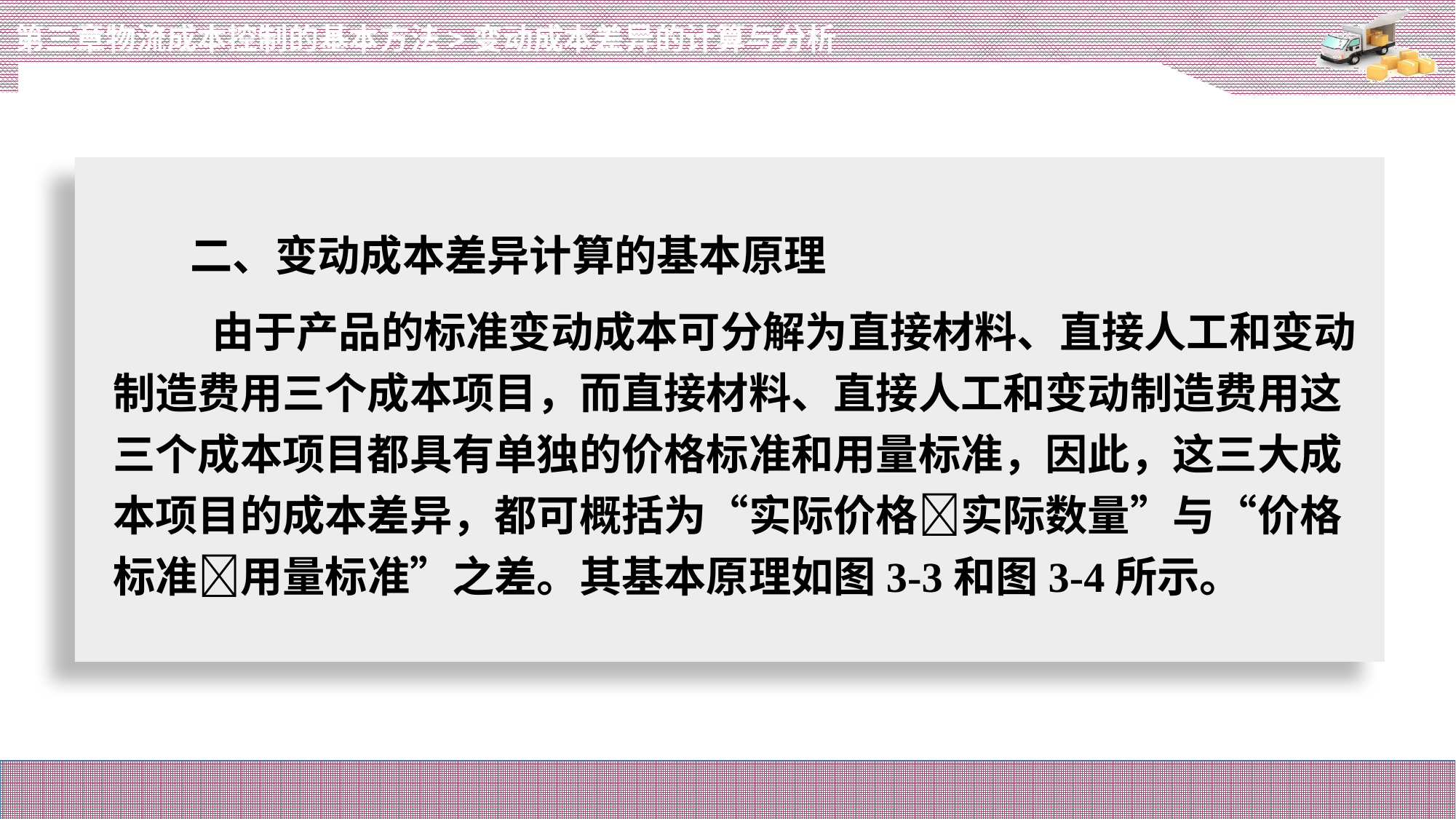

第三章物流成本控制的基本方法>变动成本差异的计算与分析
# 二、变动成本差异计算的基本原理
由于产品的标准变动成本可分解为直接材料、直接人工和变动制造费用三个成本项目，而直接材料、直接人工和变动制造费用这三个成本项目都具有单独的价格标准和用量标准，因此，这三大成本项目的成本差异，都可概括为“实际价格×实际数量”与“价格标准×用量标准”之差。其基本原理如图3-3和图3-4所示。